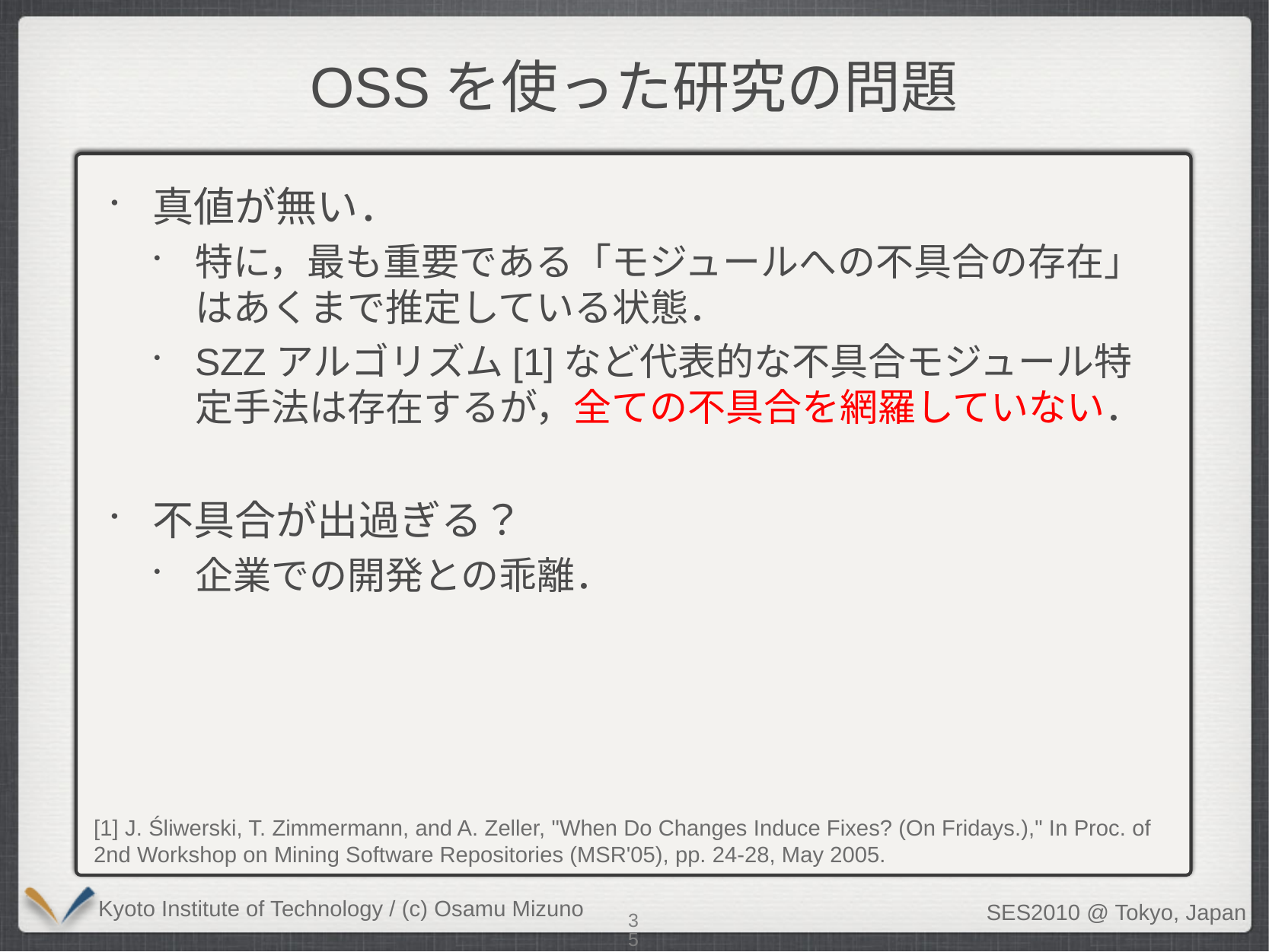

# OSSを使った研究の問題
真値が無い．
特に，最も重要である「モジュールへの不具合の存在」はあくまで推定している状態．
SZZアルゴリズム[1]など代表的な不具合モジュール特定手法は存在するが，全ての不具合を網羅していない．

不具合が出過ぎる？
企業での開発との乖離．
[1] J. Śliwerski, T. Zimmermann, and A. Zeller, "When Do Changes Induce Fixes? (On Fridays.)," In Proc. of 2nd Workshop on Mining Software Repositories (MSR'05), pp. 24-28, May 2005.
35